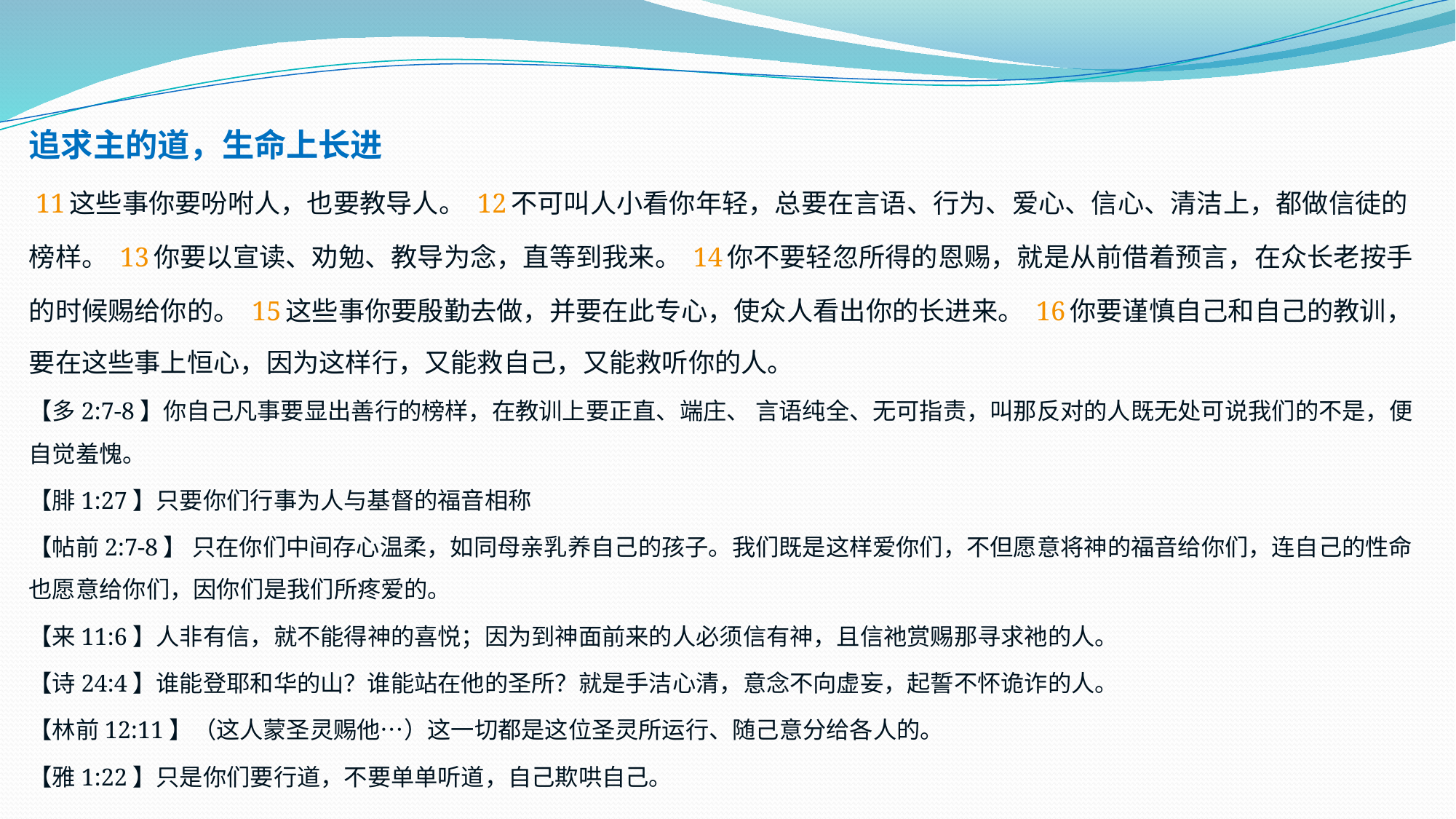

追求主的道，生命上长进
 11 这些事你要吩咐人，也要教导人。 12 不可叫人小看你年轻，总要在言语、行为、爱心、信心、清洁上，都做信徒的榜样。 13 你要以宣读、劝勉、教导为念，直等到我来。 14 你不要轻忽所得的恩赐，就是从前借着预言，在众长老按手的时候赐给你的。 15 这些事你要殷勤去做，并要在此专心，使众人看出你的长进来。 16 你要谨慎自己和自己的教训，要在这些事上恒心，因为这样行，又能救自己，又能救听你的人。
【多2:7-8】你自己凡事要显出善行的榜样，在教训上要正直、端庄、 言语纯全、无可指责，叫那反对的人既无处可说我们的不是，便自觉羞愧。
【腓1:27】只要你们行事为人与基督的福音相称
【帖前2:7-8】 只在你们中间存心温柔，如同母亲乳养自己的孩子。我们既是这样爱你们，不但愿意将神的福音给你们，连自己的性命也愿意给你们，因你们是我们所疼爱的。
【来11:6】人非有信，就不能得神的喜悦；因为到神面前来的人必须信有神，且信祂赏赐那寻求祂的人。
【诗24:4】谁能登耶和华的山？谁能站在他的圣所？就是手洁心清，意念不向虚妄，起誓不怀诡诈的人。
【林前12:11】（这人蒙圣灵赐他…）这一切都是这位圣灵所运行、随己意分给各人的。
【雅1:22】只是你们要行道，不要单单听道，自己欺哄自己。